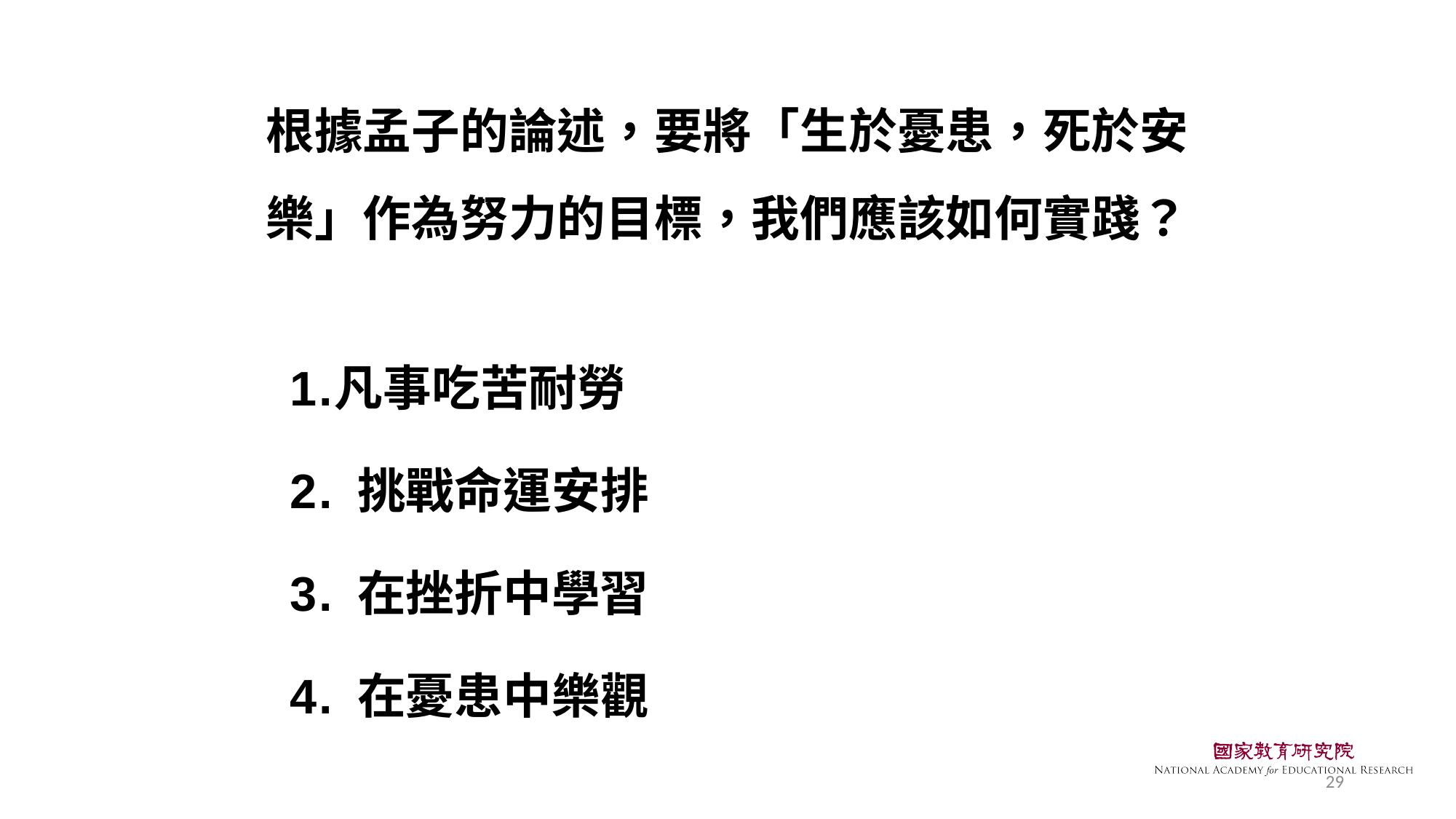

根據孟子的論述，要將「生於憂患，死於安樂」作為努力的目標，我們應該如何實踐？

凡事吃苦耐勞
 挑戰命運安排
 在挫折中學習
 在憂患中樂觀
29